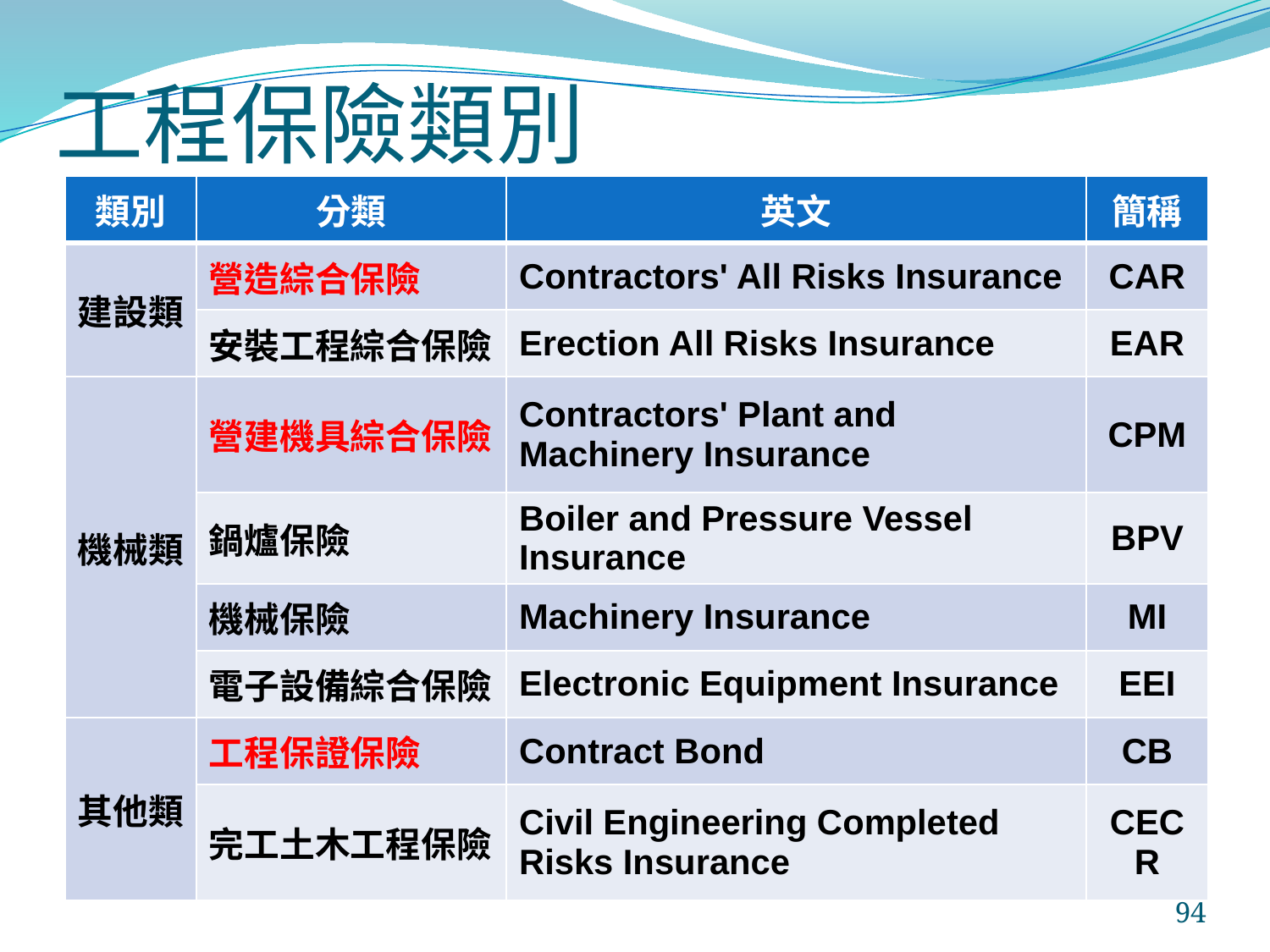

# 工程保險類別
| 類別 | 分類 | 英文 | 簡稱 |
| --- | --- | --- | --- |
| 建設類 | 營造綜合保險 | Contractors' All Risks Insurance | CAR |
|  | 安裝工程綜合保險 | Erection All Risks Insurance | EAR |
| 機械類 | 營建機具綜合保險 | Contractors' Plant and Machinery Insurance | CPM |
|  | 鍋爐保險 | Boiler and Pressure Vessel Insurance | BPV |
|  | 機械保險 | Machinery Insurance | MI |
|  | 電子設備綜合保險 | Electronic Equipment Insurance | EEI |
| 其他類 | 工程保證保險 | Contract Bond | CB |
|  | 完工土木工程保險 | Civil Engineering Completed Risks Insurance | CECR |
94